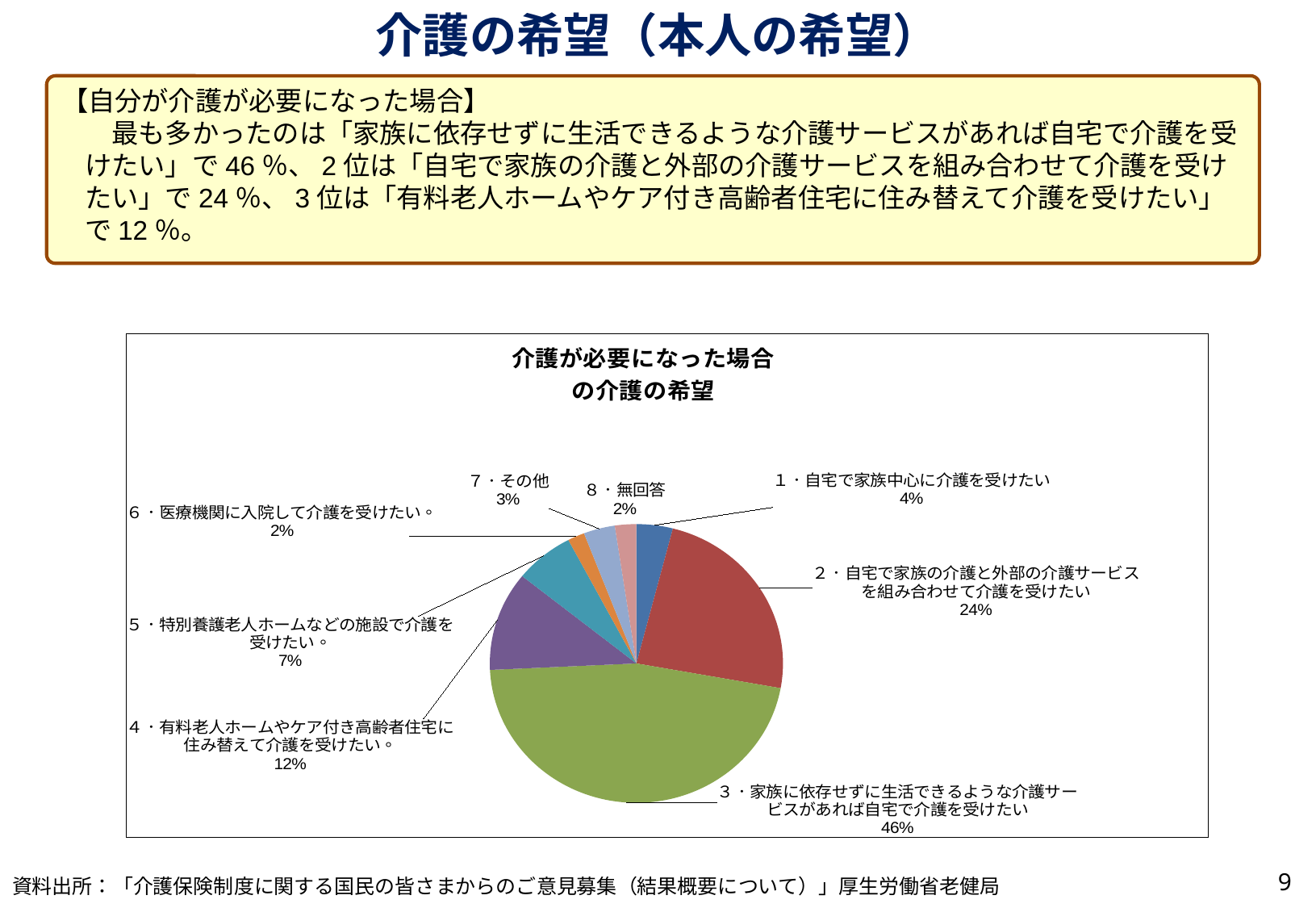

介護の希望（本人の希望）
【自分が介護が必要になった場合】
　最も多かったのは「家族に依存せずに生活できるような介護サービスがあれば自宅で介護を受けたい」で46％、2位は「自宅で家族の介護と外部の介護サービスを組み合わせて介護を受けたい」で24％、3位は「有料老人ホームやケア付き高齢者住宅に住み替えて介護を受けたい」で12％。

### Chart: 介護が必要になった場合
の介護の希望

| Category |  |  |
|---|---|---|
| １．自宅で家族中心に介護を受けたい | 168.0 | 168.0 |
| ２．自宅で家族の介護と外部の介護サービスを組み合わせて介護を受けたい | 999.0 | 999.0 |
| ３．家族に依存せずに生活できるような介護サービスがあれば自宅で介護を受けたい | 1946.0 | 1946.0 |
| ４．有料老人ホームやケア付き高齢者住宅に住み替えて介護を受けたい。 | 483.0 | 483.0 |
| ５．特別養護老人ホームなどの施設で介護を受けたい。 | 274.0 | 274.0 |
| ６．医療機関に入院して介護を受けたい。 | 78.0 | 78.0 |
| ７．その他 | 145.0 | 145.0 |
| ８．無回答 | 99.0 | 99.0 |
9
資料出所：「介護保険制度に関する国民の皆さまからのご意見募集（結果概要について）」厚生労働省老健局